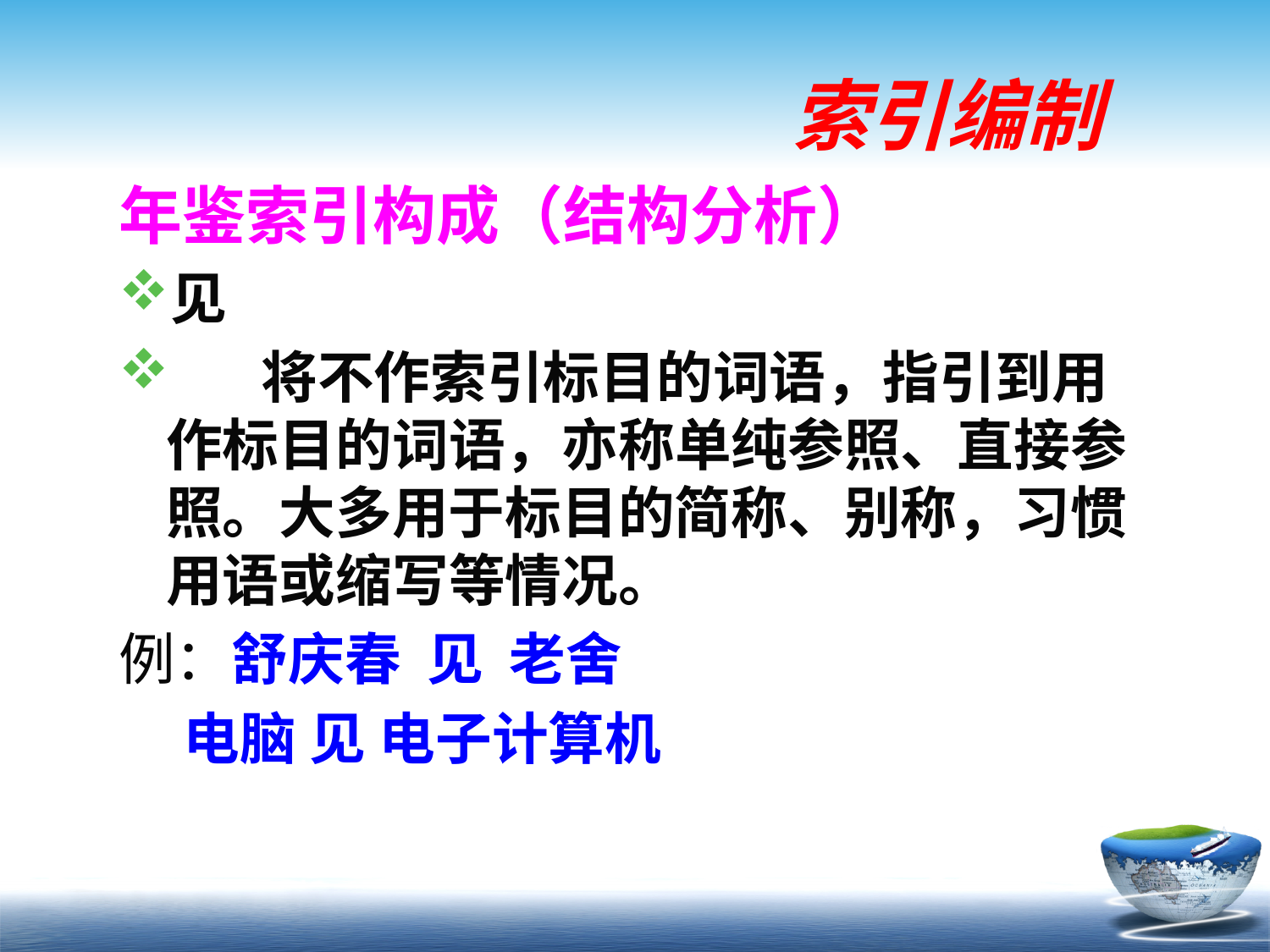

# 索引编制
年鉴索引构成（结构分析）
见
      将不作索引标目的词语，指引到用作标目的词语，亦称单纯参照、直接参照。大多用于标目的简称、别称，习惯用语或缩写等情况。
例：舒庆春  见  老舍
    电脑 见 电子计算机